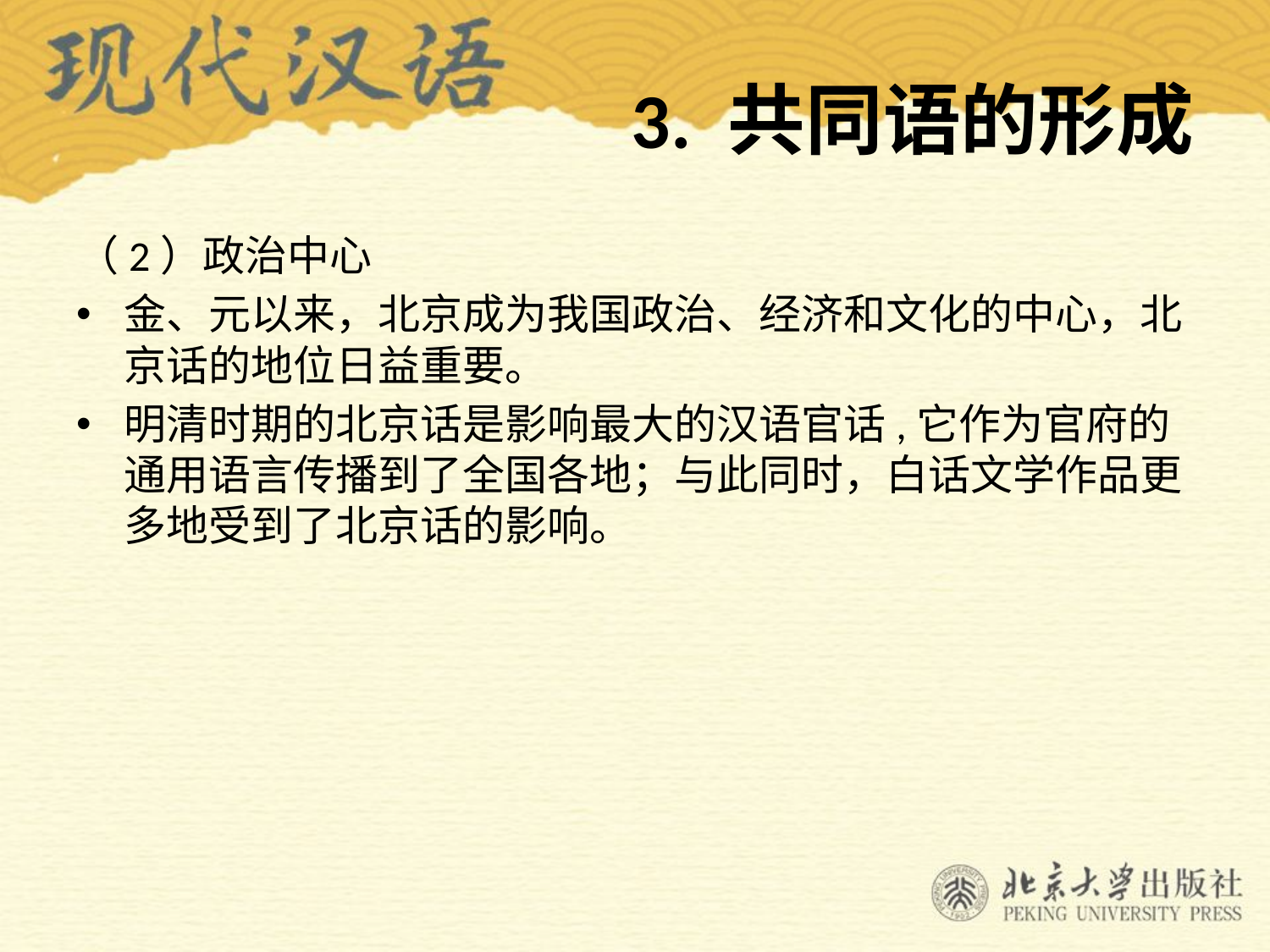

# 3. 共同语的形成
（2）政治中心
金、元以来，北京成为我国政治、经济和文化的中心，北京话的地位日益重要。
明清时期的北京话是影响最大的汉语官话,它作为官府的通用语言传播到了全国各地；与此同时，白话文学作品更多地受到了北京话的影响。